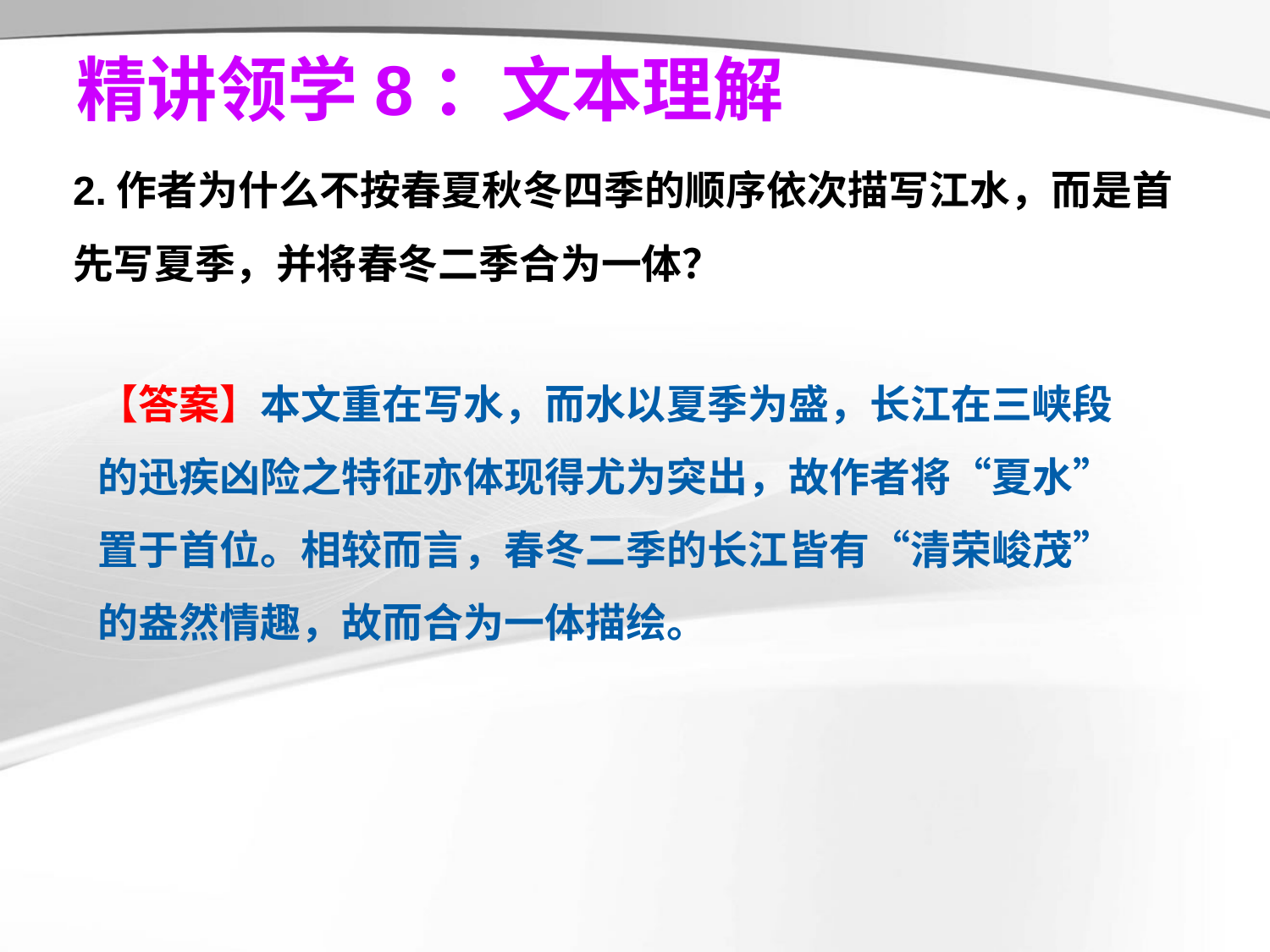

# 精讲领学8：文本理解
2.作者为什么不按春夏秋冬四季的顺序依次描写江水，而是首先写夏季，并将春冬二季合为一体？
【答案】本文重在写水，而水以夏季为盛，长江在三峡段的迅疾凶险之特征亦体现得尤为突出，故作者将“夏水”置于首位。相较而言，春冬二季的长江皆有“清荣峻茂”的盎然情趣，故而合为一体描绘。